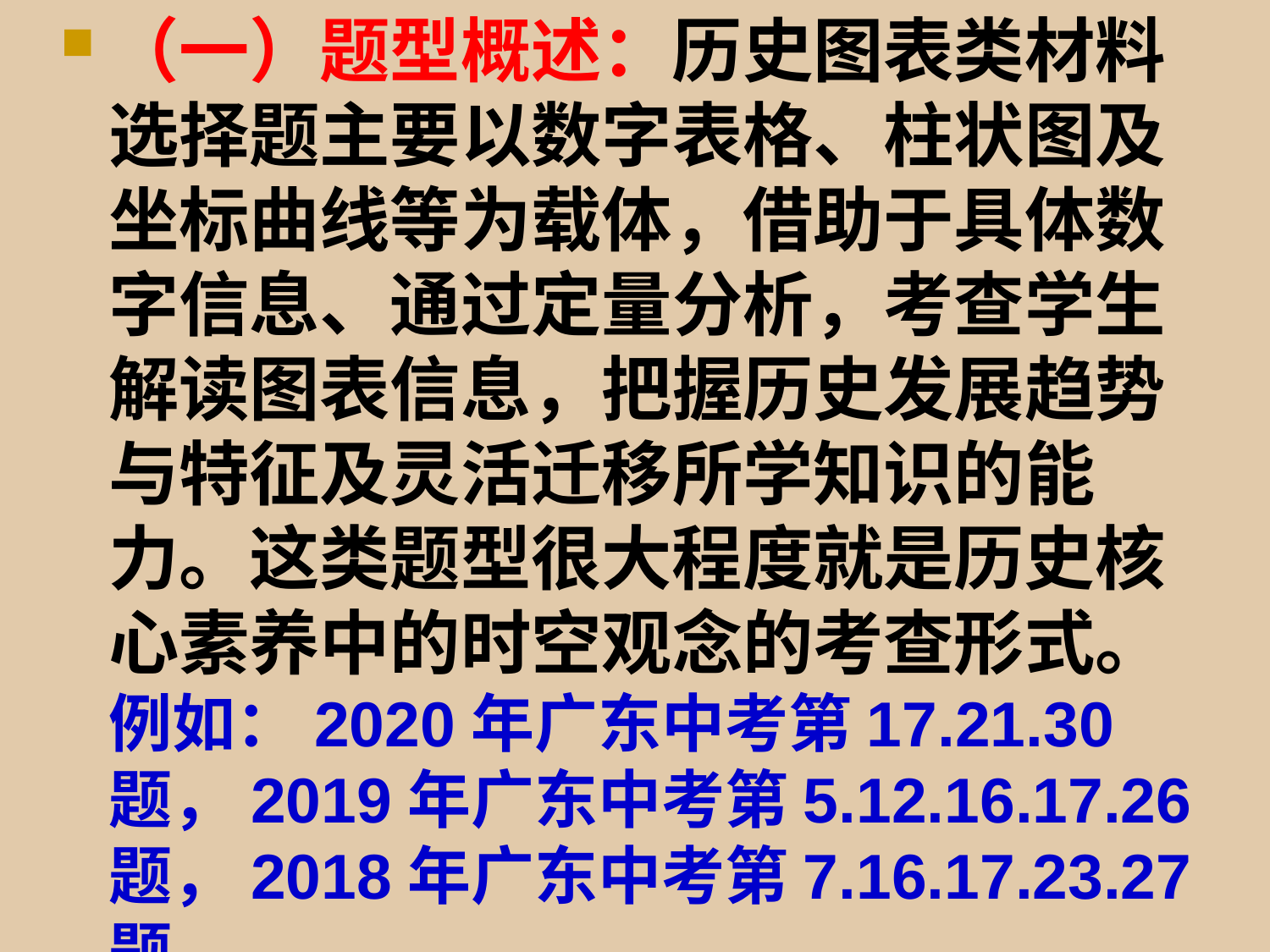

（一）题型概述：历史图表类材料选择题主要以数字表格、柱状图及坐标曲线等为载体，借助于具体数字信息、通过定量分析，考查学生解读图表信息，把握历史发展趋势与特征及灵活迁移所学知识的能力。这类题型很大程度就是历史核心素养中的时空观念的考查形式。例如：2020年广东中考第17.21.30题，2019年广东中考第5.12.16.17.26题，2018年广东中考第7.16.17.23.27题。